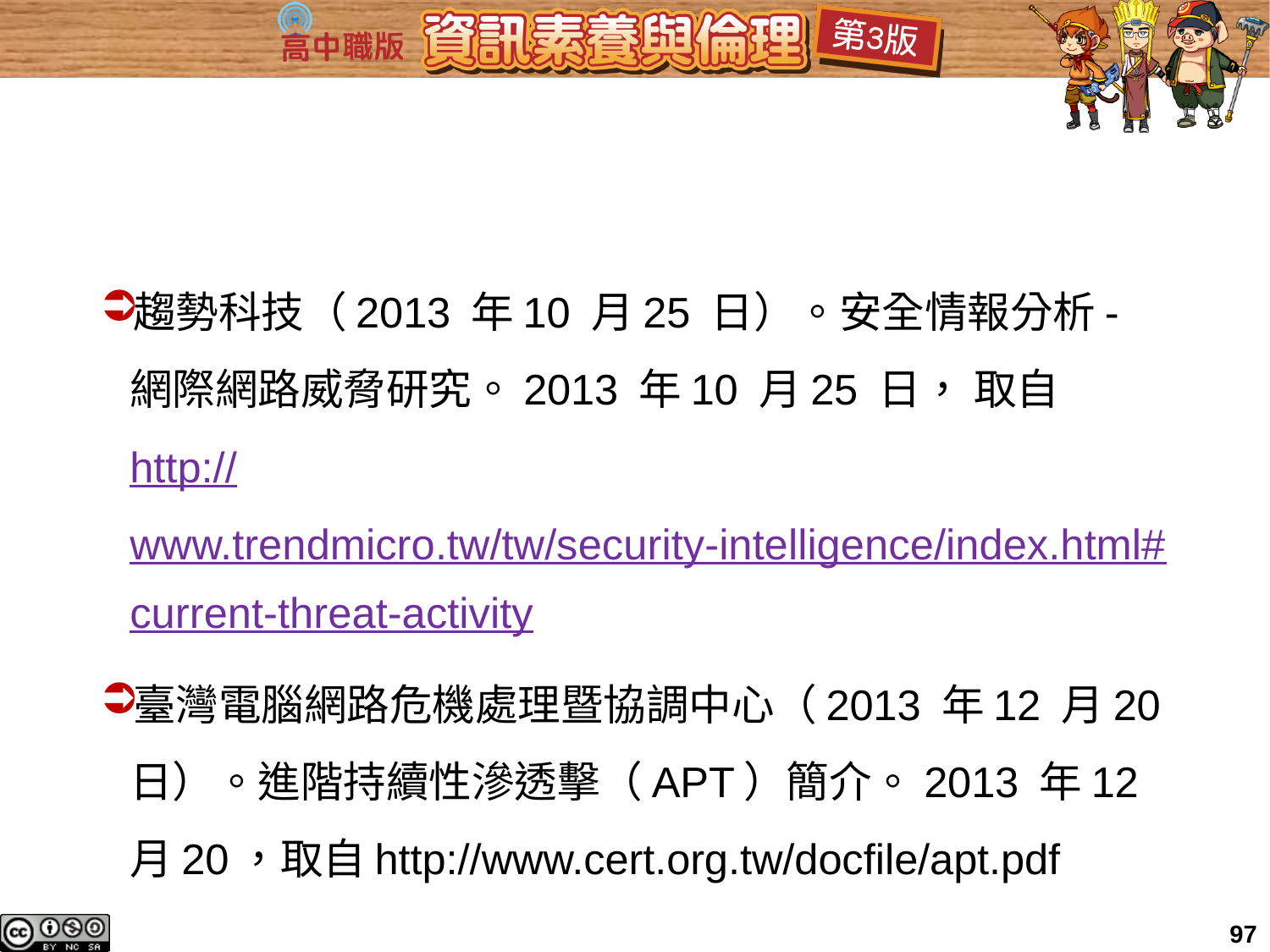

#
趨勢科技（2013 年10 月25 日）。安全情報分析- 網際網路威脅研究。2013 年10 月25 日， 取自http://www.trendmicro.tw/tw/security-intelligence/index.html#current-threat-activity
臺灣電腦網路危機處理暨協調中心（2013 年12 月20 日）。進階持續性滲透擊（APT）簡介。2013 年12 月20，取自http://www.cert.org.tw/docfile/apt.pdf
97